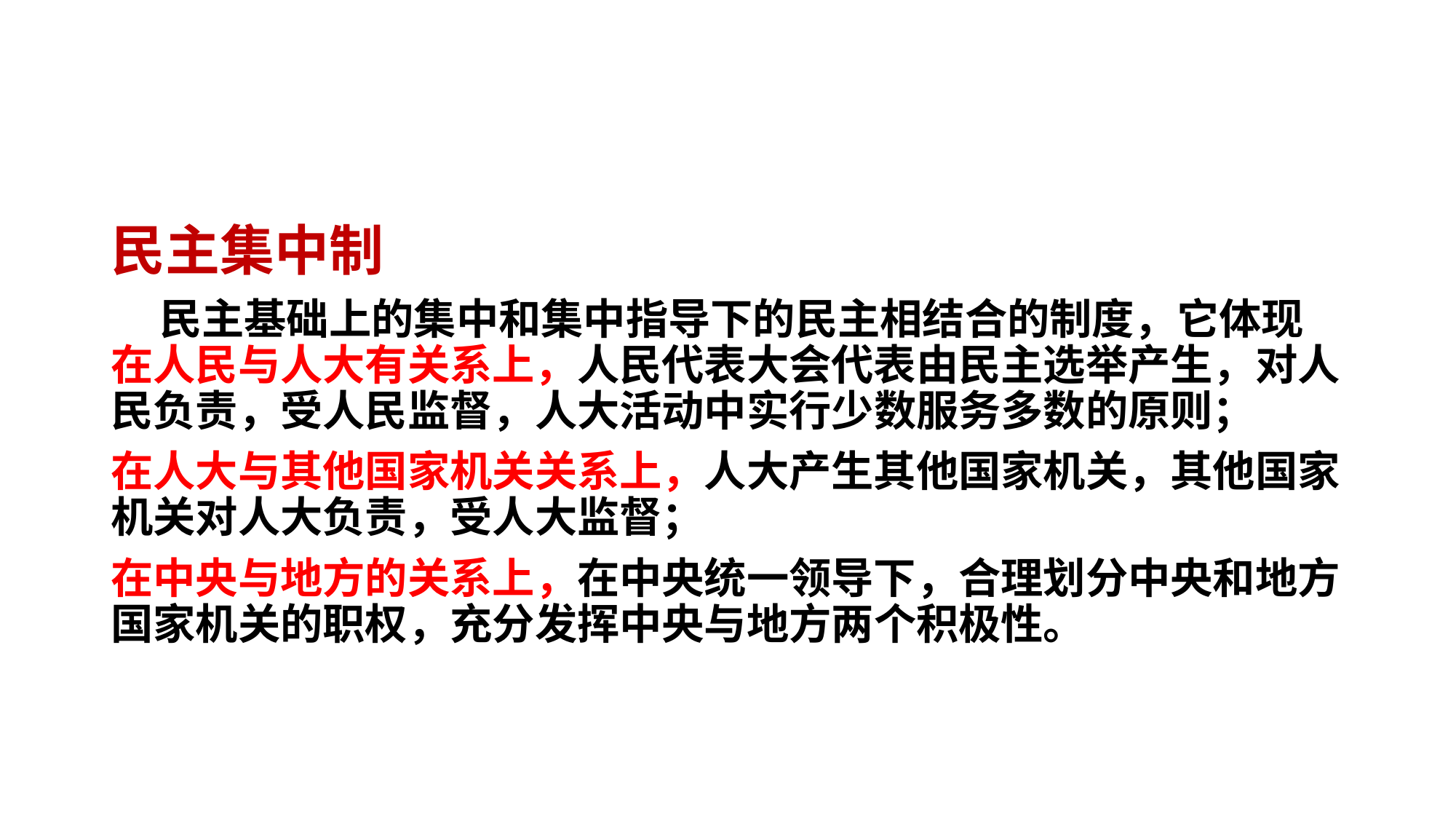

#
民主集中制
    民主基础上的集中和集中指导下的民主相结合的制度，它体现在人民与人大有关系上，人民代表大会代表由民主选举产生，对人民负责，受人民监督，人大活动中实行少数服务多数的原则；
在人大与其他国家机关关系上，人大产生其他国家机关，其他国家机关对人大负责，受人大监督；
在中央与地方的关系上，在中央统一领导下，合理划分中央和地方国家机关的职权，充分发挥中央与地方两个积极性。